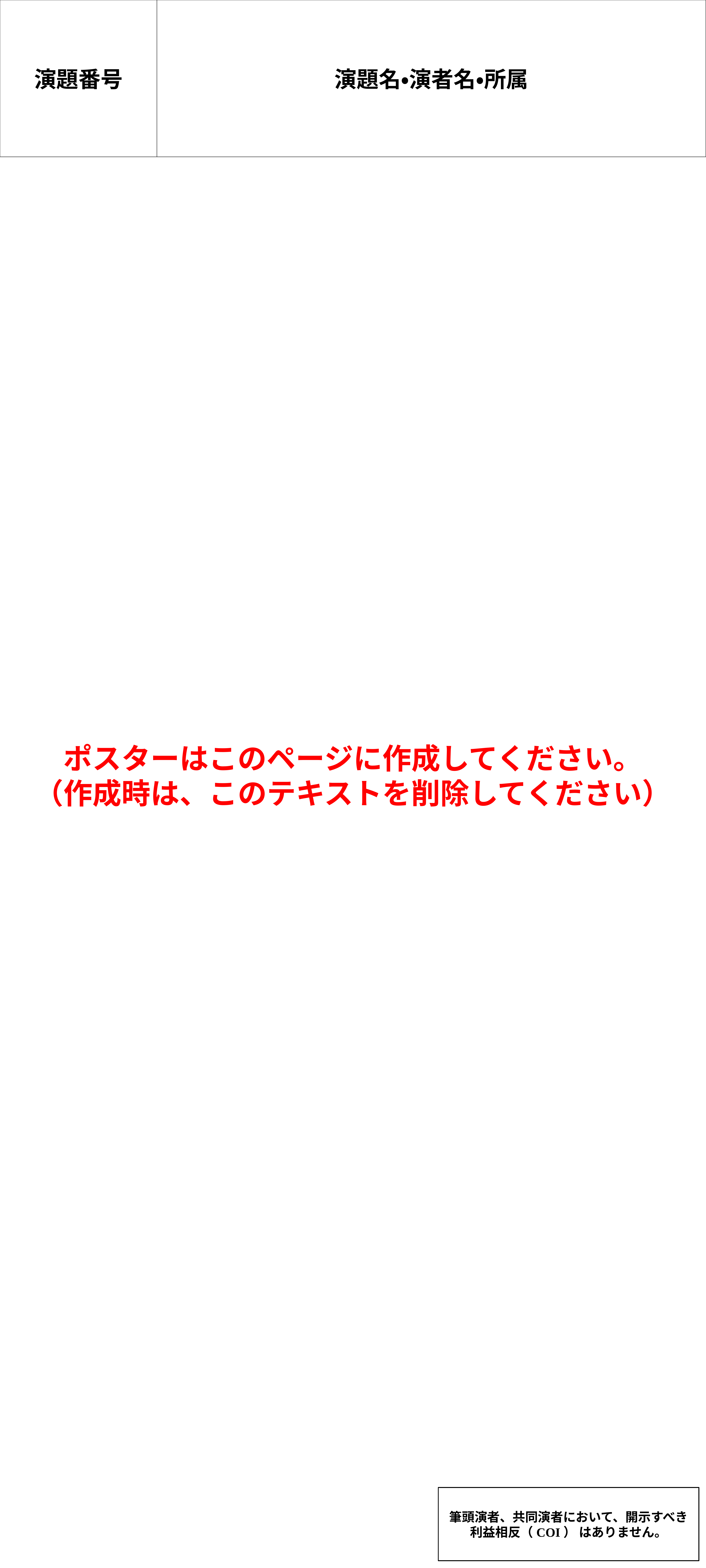

演題番号
演題名・演者名・所属
ポスターはこのページに作成してください。
（作成時は、このテキストを削除してください）
筆頭演者、共同演者において、開示すべき
利益相反（COI） はありません。